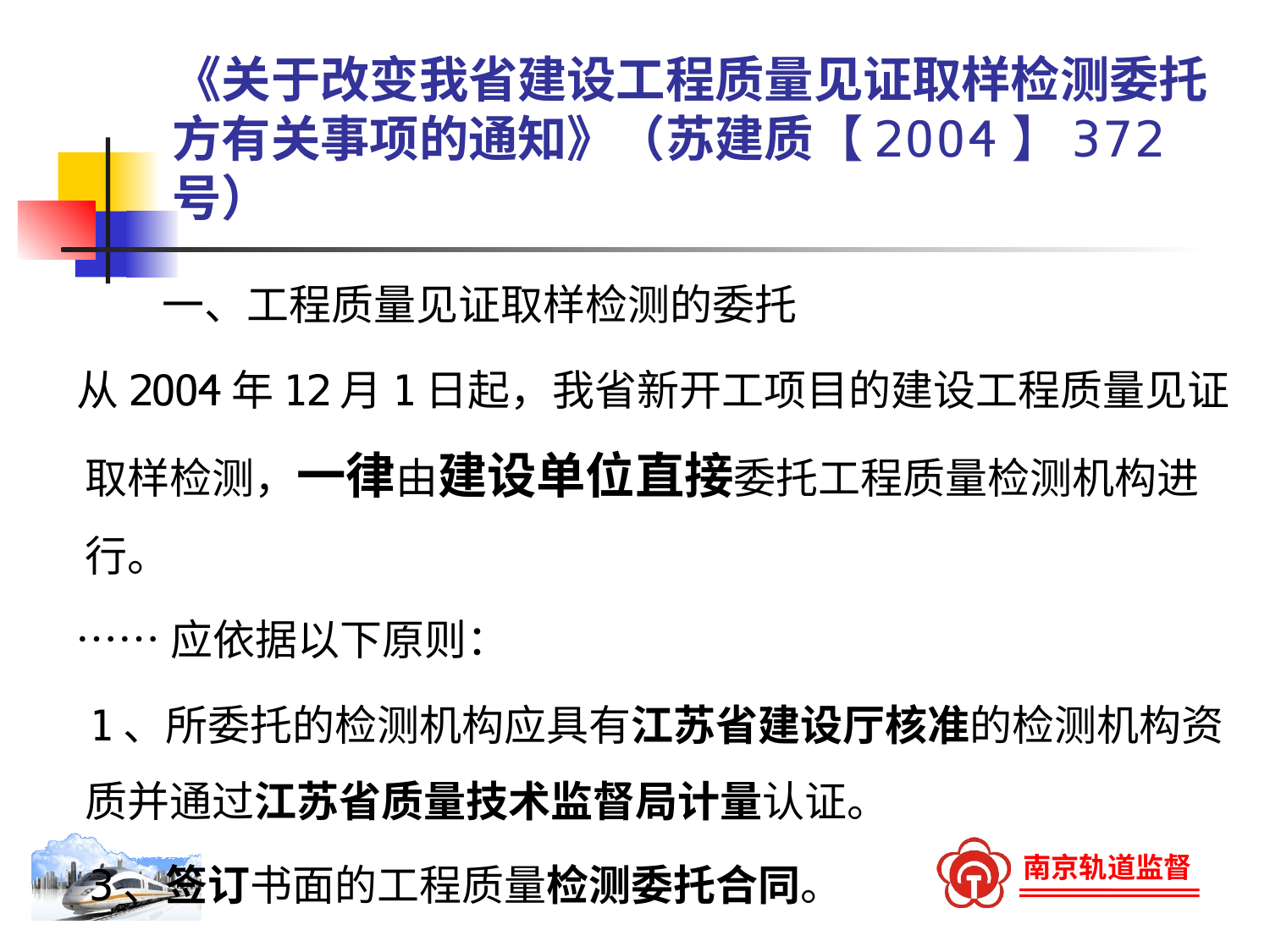

# 《关于改变我省建设工程质量见证取样检测委托方有关事项的通知》（苏建质【2004】372号）
            一、工程质量见证取样检测的委托
   从2004年12月1日起，我省新开工项目的建设工程质量见证取样检测，一律由建设单位直接委托工程质量检测机构进行。
    ……应依据以下原则：
    1、所委托的检测机构应具有江苏省建设厅核准的检测机构资质并通过江苏省质量技术监督局计量认证。
    3、签订书面的工程质量检测委托合同。